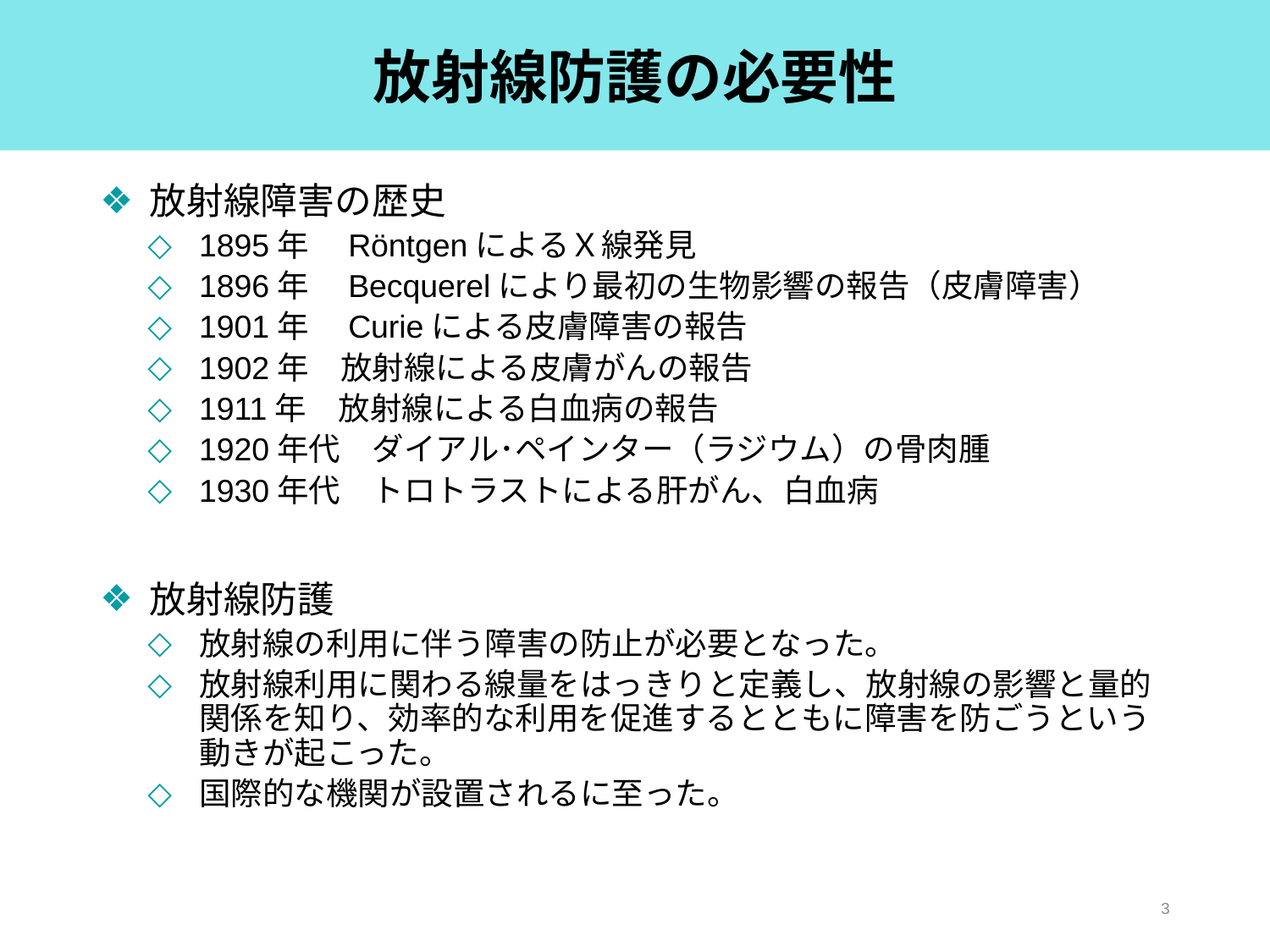

# 放射線防護の必要性
放射線障害の歴史
1895年　RöntgenによるＸ線発見
1896年　Becquerelにより最初の生物影響の報告（皮膚障害）
1901年　Curieによる皮膚障害の報告
1902年　放射線による皮膚がんの報告
1911年　放射線による白血病の報告
1920年代　ダイアル･ペインター（ラジウム）の骨肉腫
1930年代　トロトラストによる肝がん、白血病

放射線防護
放射線の利用に伴う障害の防止が必要となった。
放射線利用に関わる線量をはっきりと定義し、放射線の影響と量的関係を知り、効率的な利用を促進するとともに障害を防ごうという動きが起こった。
国際的な機関が設置されるに至った。
3